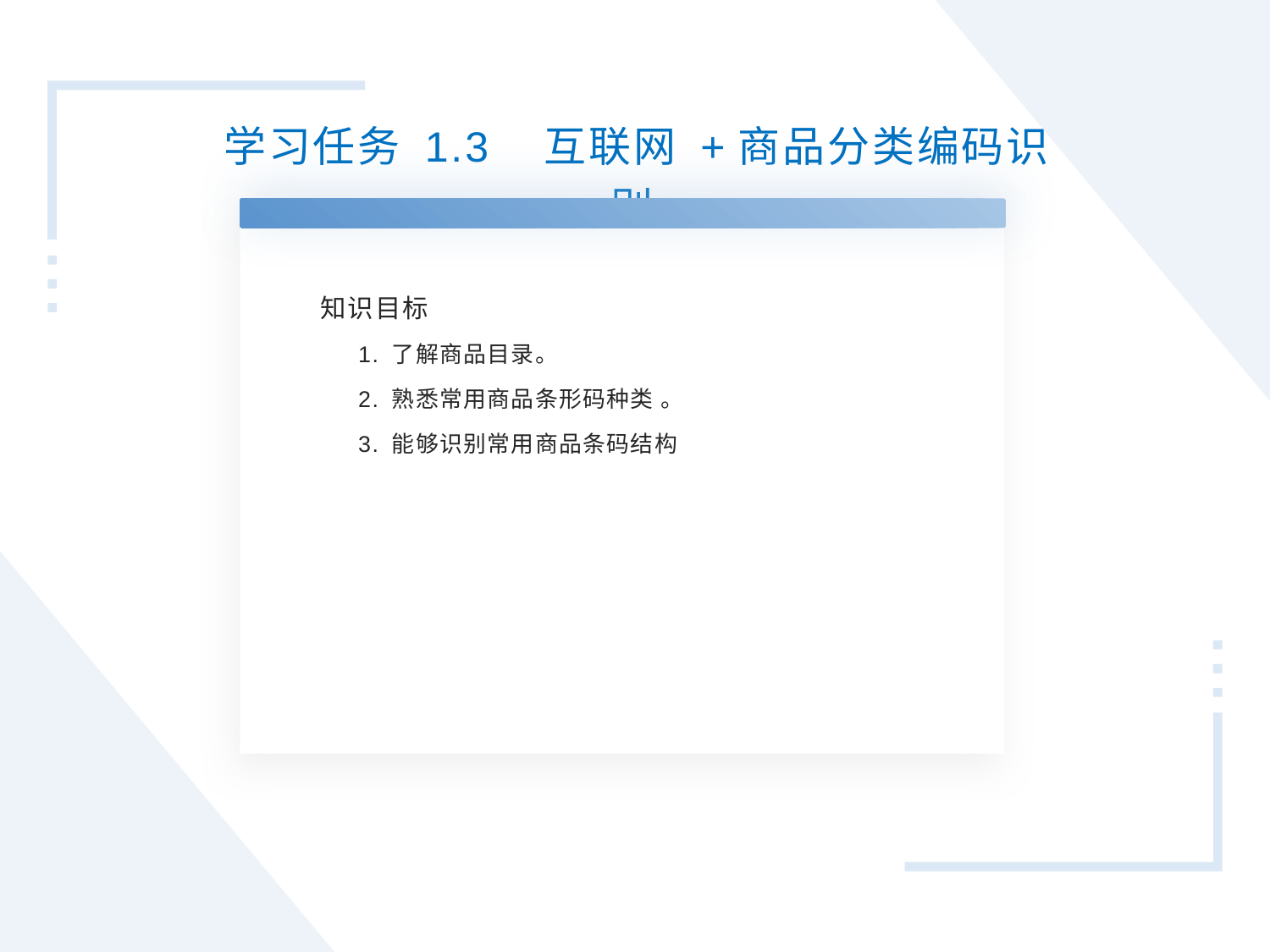

学习任务 1.3   互联网 +商品分类编码识别

知识目标
1. 了解商品目录。
2. 熟悉常用商品条形码种类 。
3. 能够识别常用商品条码结构